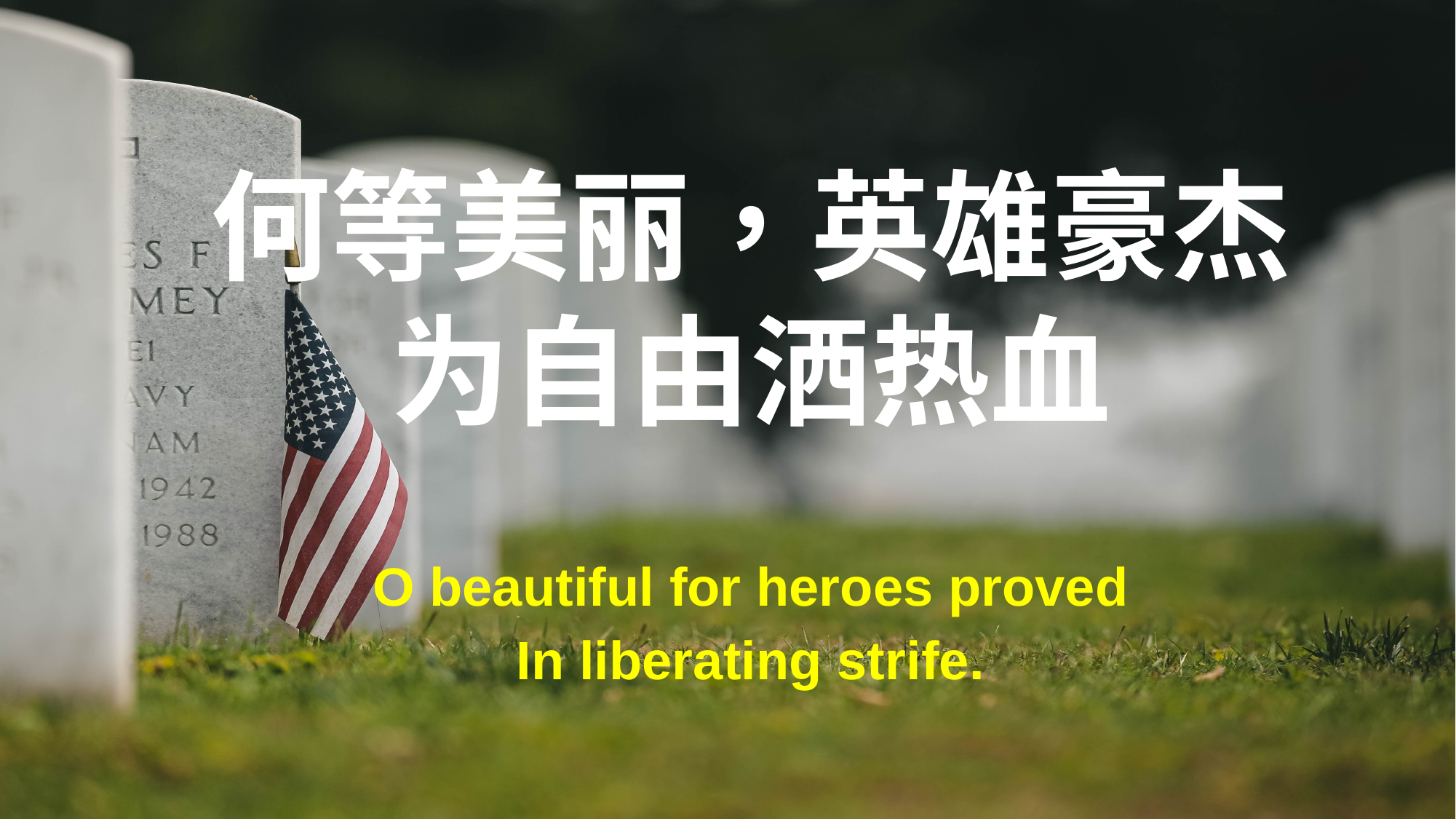

何等美丽，英雄豪杰
为自由洒热血

O beautiful for heroes proved
In liberating strife.